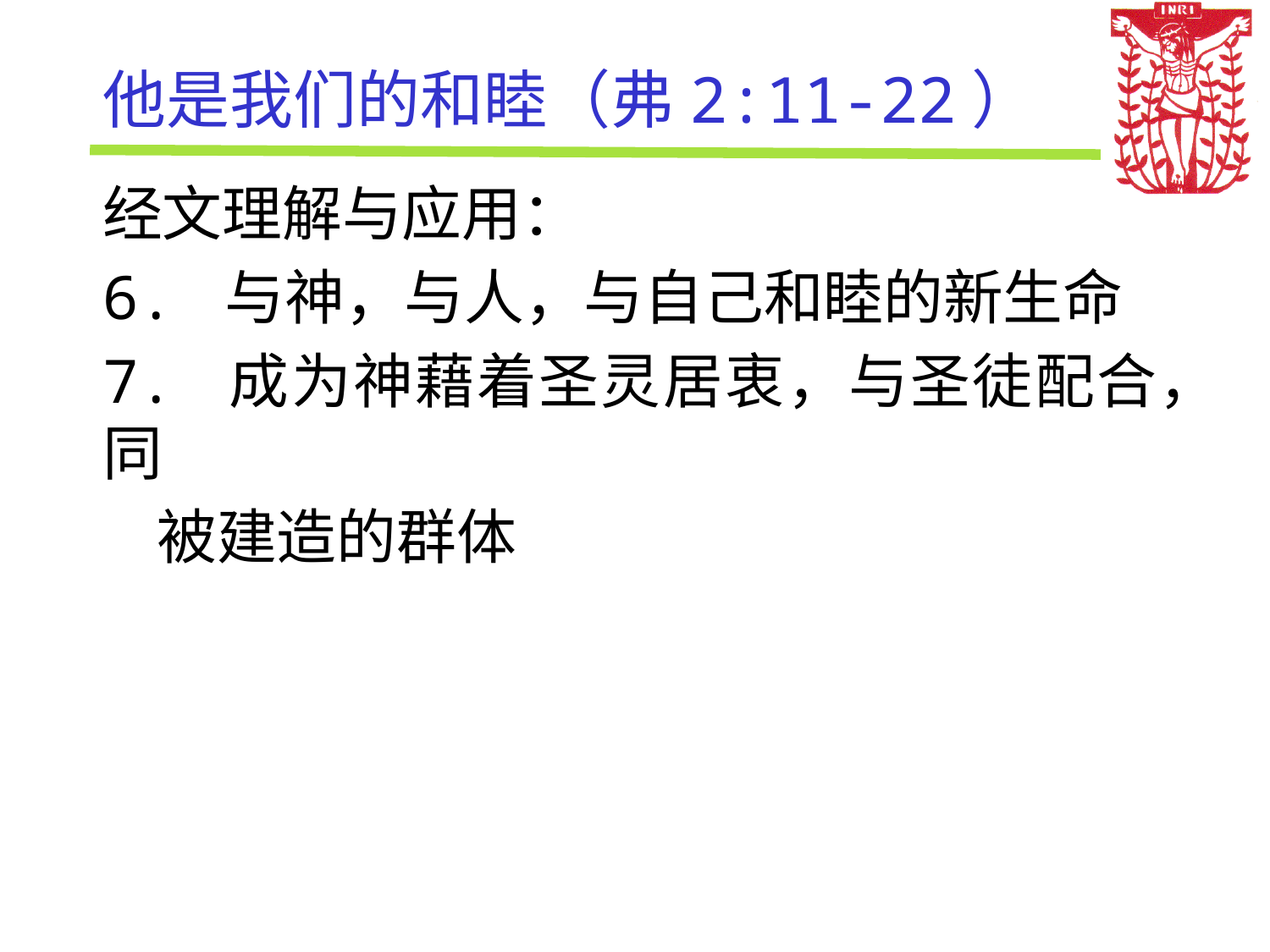

# 他是我们的和睦（弗2:11-22）
经文理解与应用：
6. 与神，与人，与自己和睦的新生命
7. 成为神藉着圣灵居衷，与圣徒配合，同
   被建造的群体